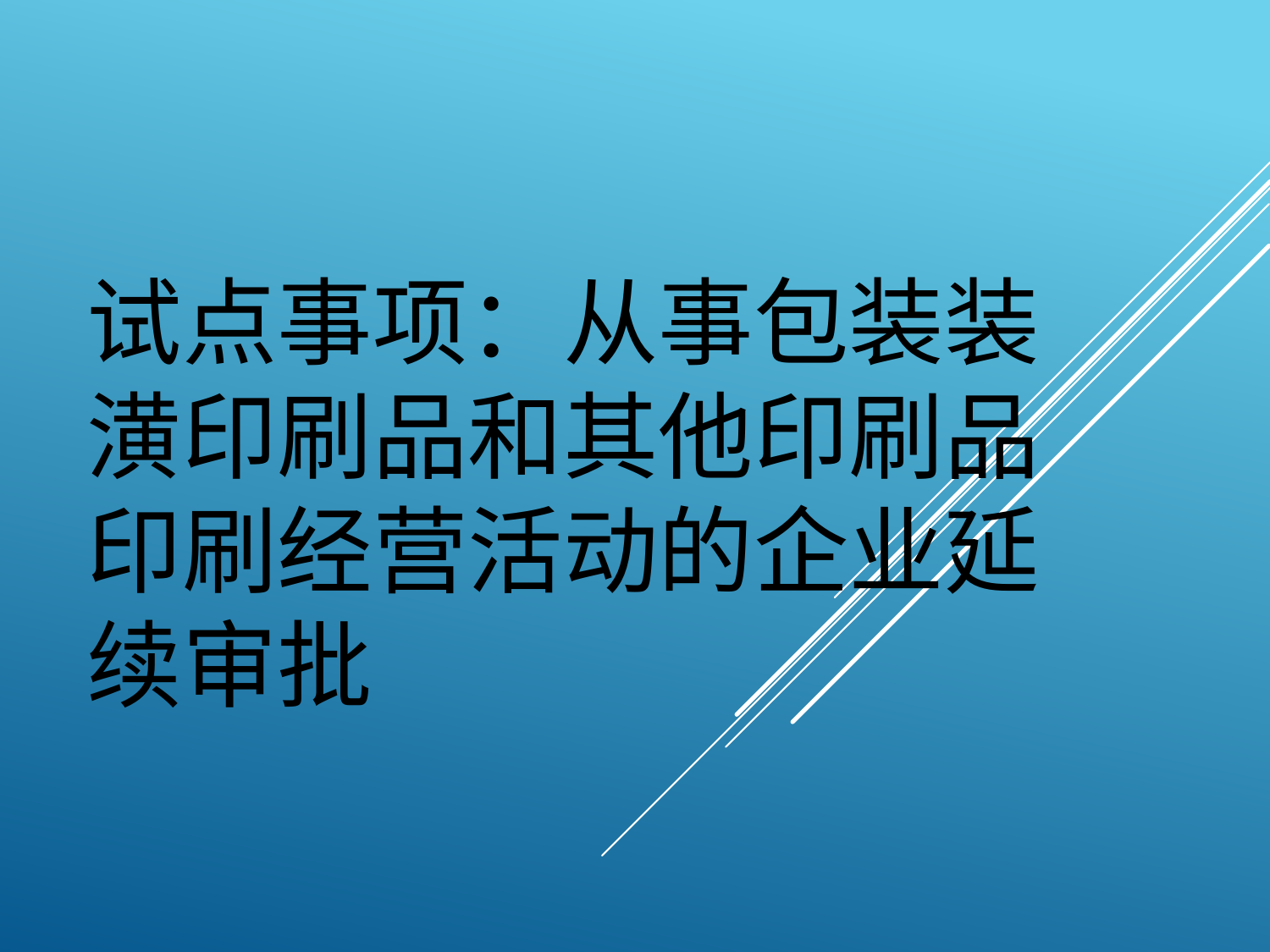

# 试点事项：从事包装装潢印刷品和其他印刷品印刷经营活动的企业延续审批